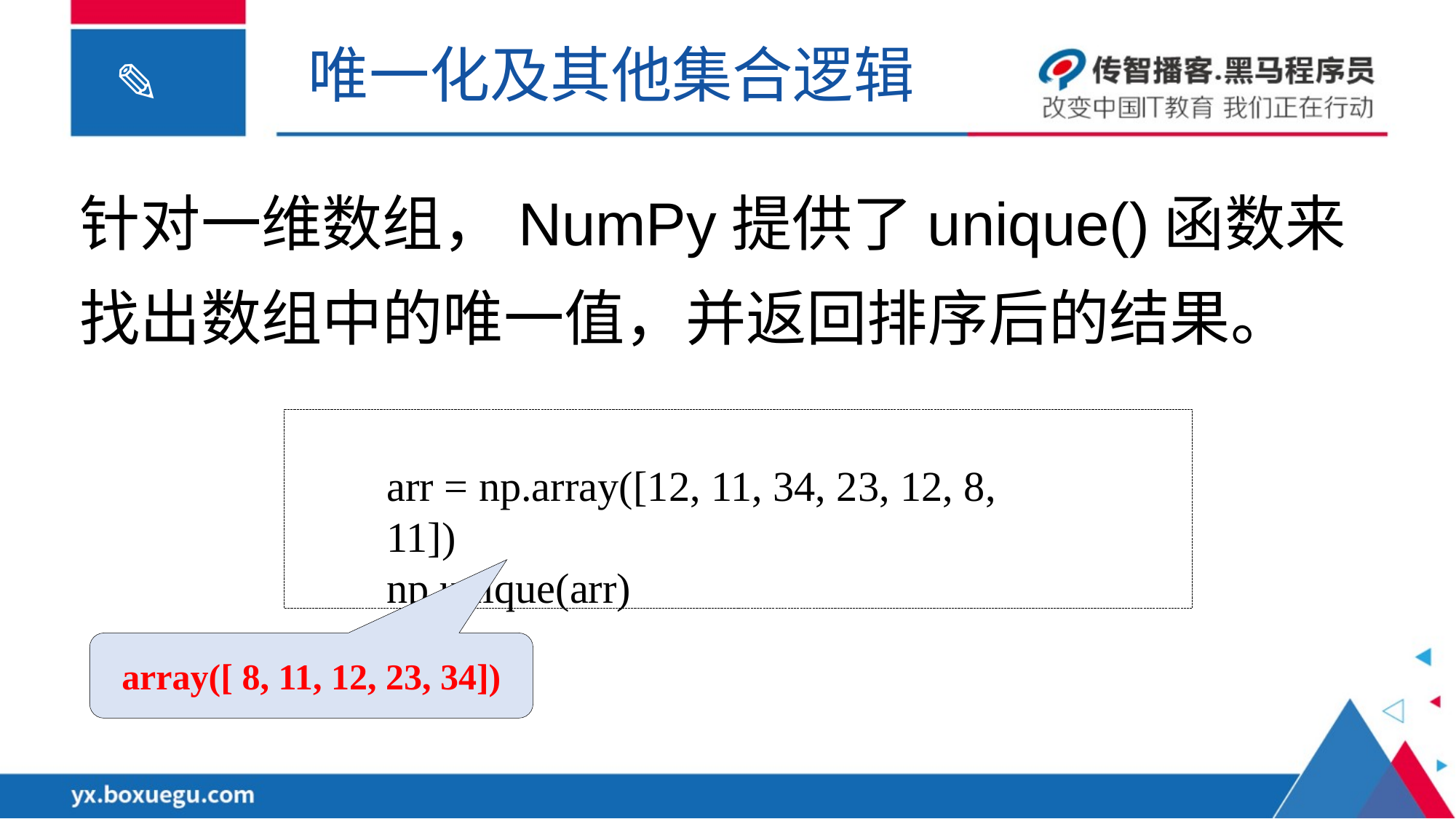

唯一化及其他集合逻辑
针对一维数组，NumPy提供了unique()函数来找出数组中的唯一值，并返回排序后的结果。

arr = np.array([12, 11, 34, 23, 12, 8, 11])
np.unique(arr)
array([ 8, 11, 12, 23, 34])